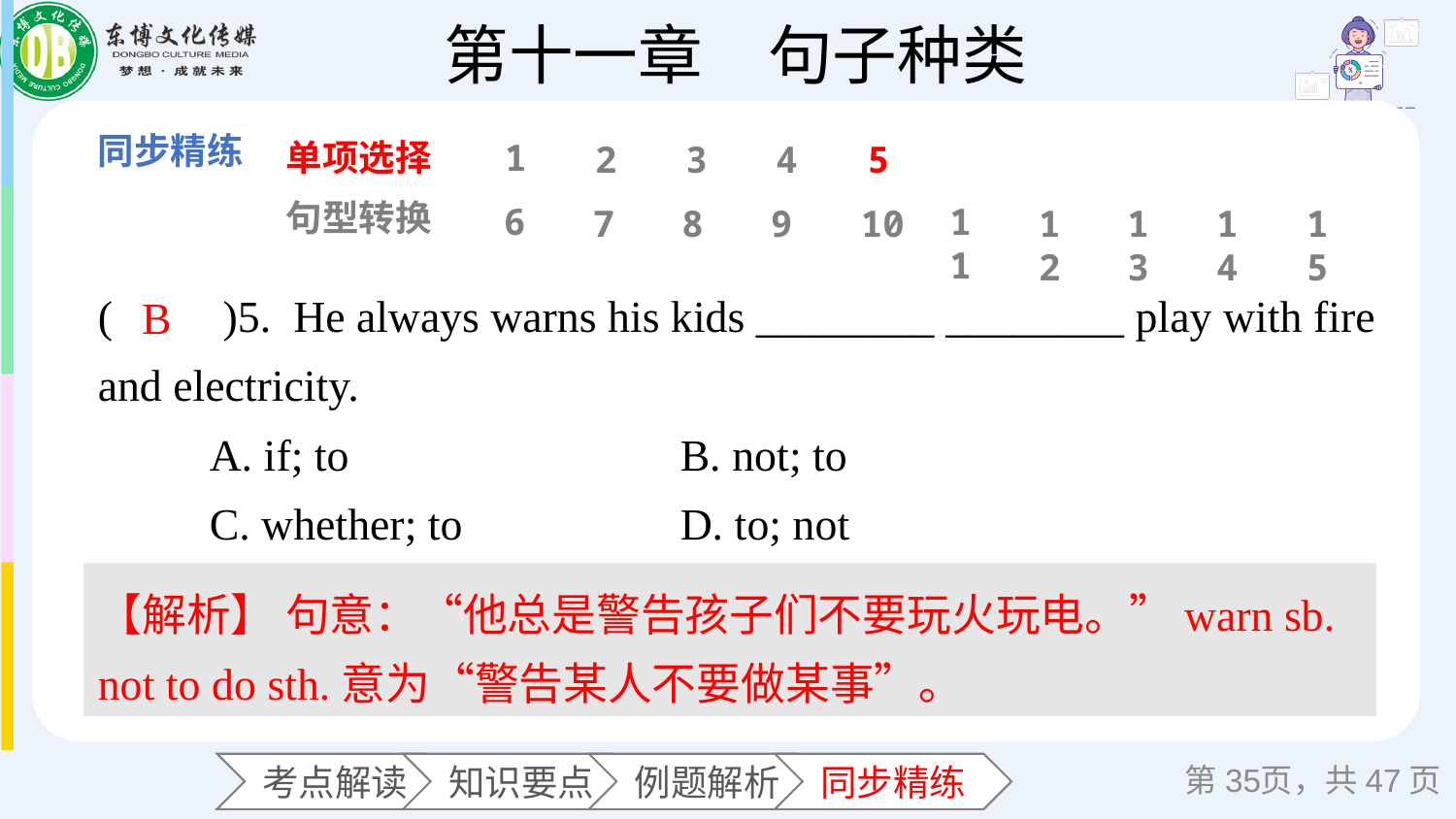

单项选择
1
2
3
4
5
句型转换
6
11
7
8
9
10
12
13
14
15
(　　)5.  He always warns his kids ________ ________ play with fire and electricity.
          A. if; to                     	B. not; to
          C. whether; to               	D. to; not
B
【解析】 句意：“他总是警告孩子们不要玩火玩电。”warn sb. not to do sth.意为“警告某人不要做某事”。
第35页，共47页